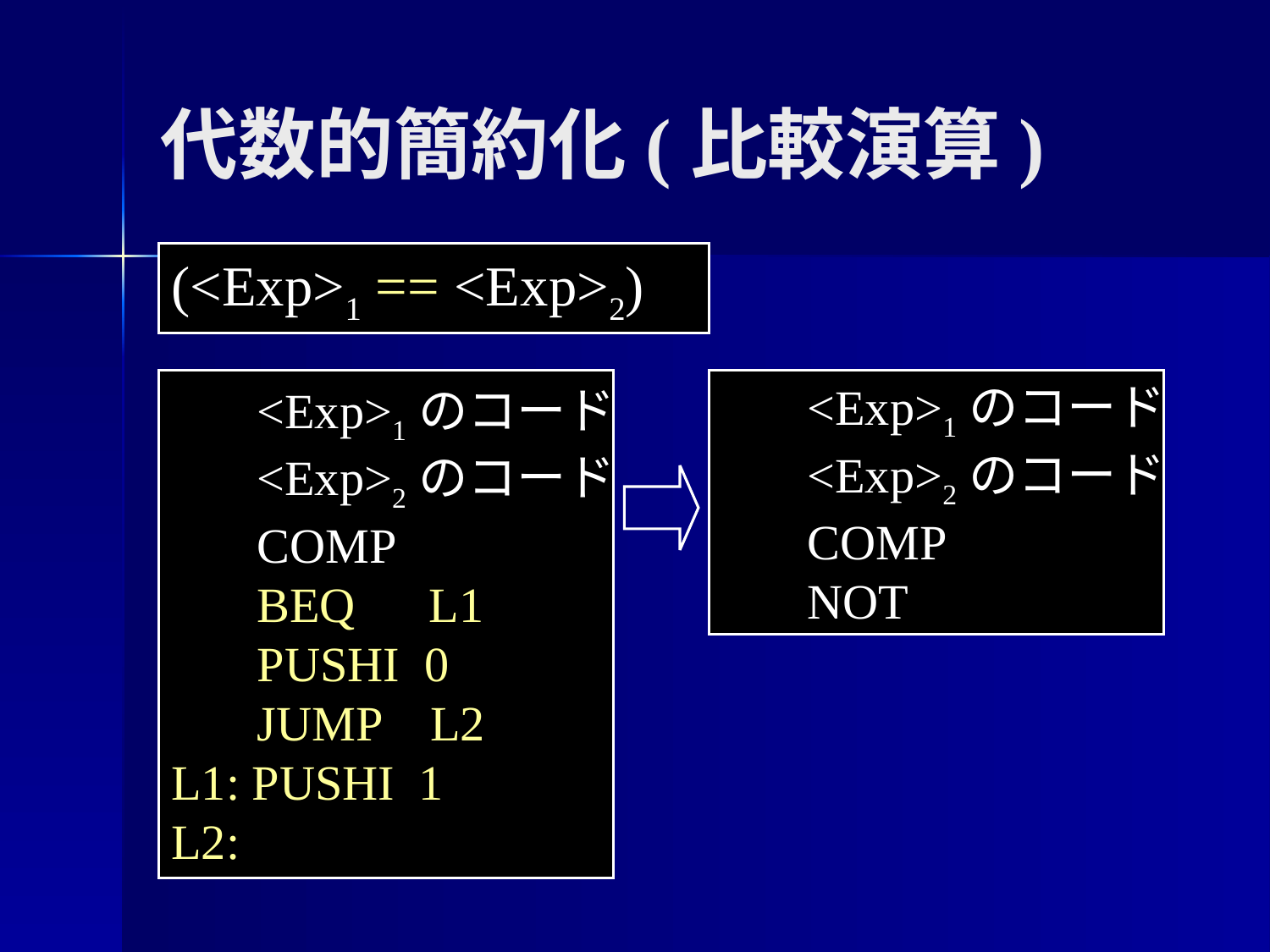

代数的簡約化(比較演算)
(<Exp>1 == <Exp>2)
       <Exp>1のコード
       <Exp>2のコード
       COMP
       BEQ      L1
       PUSHI  0
       JUMP    L2
L1: PUSHI  1
L2:
       <Exp>1のコード
       <Exp>2のコード
       COMP
       BEQ      L1
       PUSHI  0
       JUMP    L2
L1: PUSHI  1
L2:
       <Exp>1のコード
       <Exp>2のコード
       COMP
       NOT